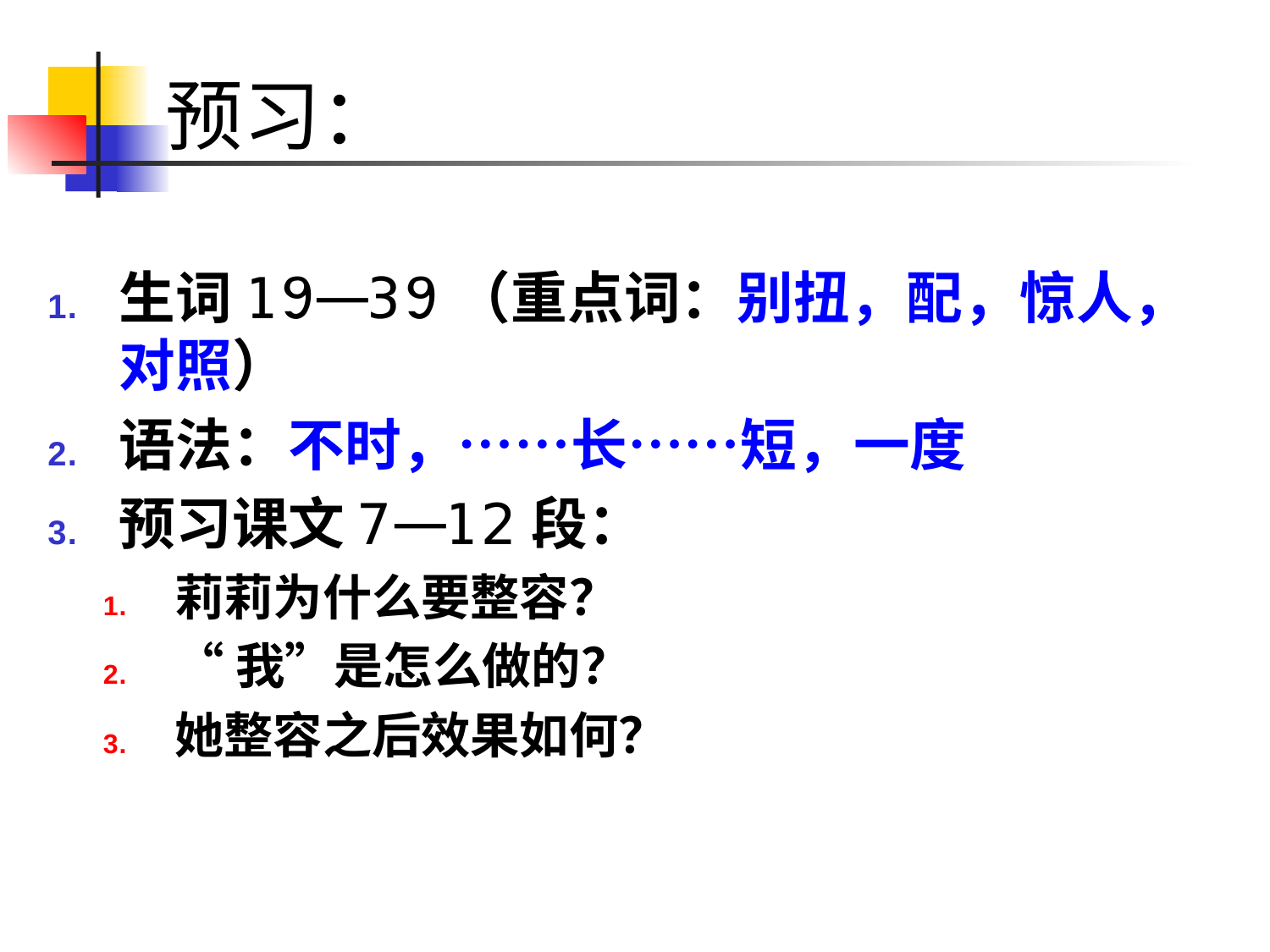

# 预习：
生词19—39（重点词：别扭，配，惊人，对照）
语法：不时，……长……短，一度
预习课文7—12段：
莉莉为什么要整容？
“我”是怎么做的？
她整容之后效果如何？